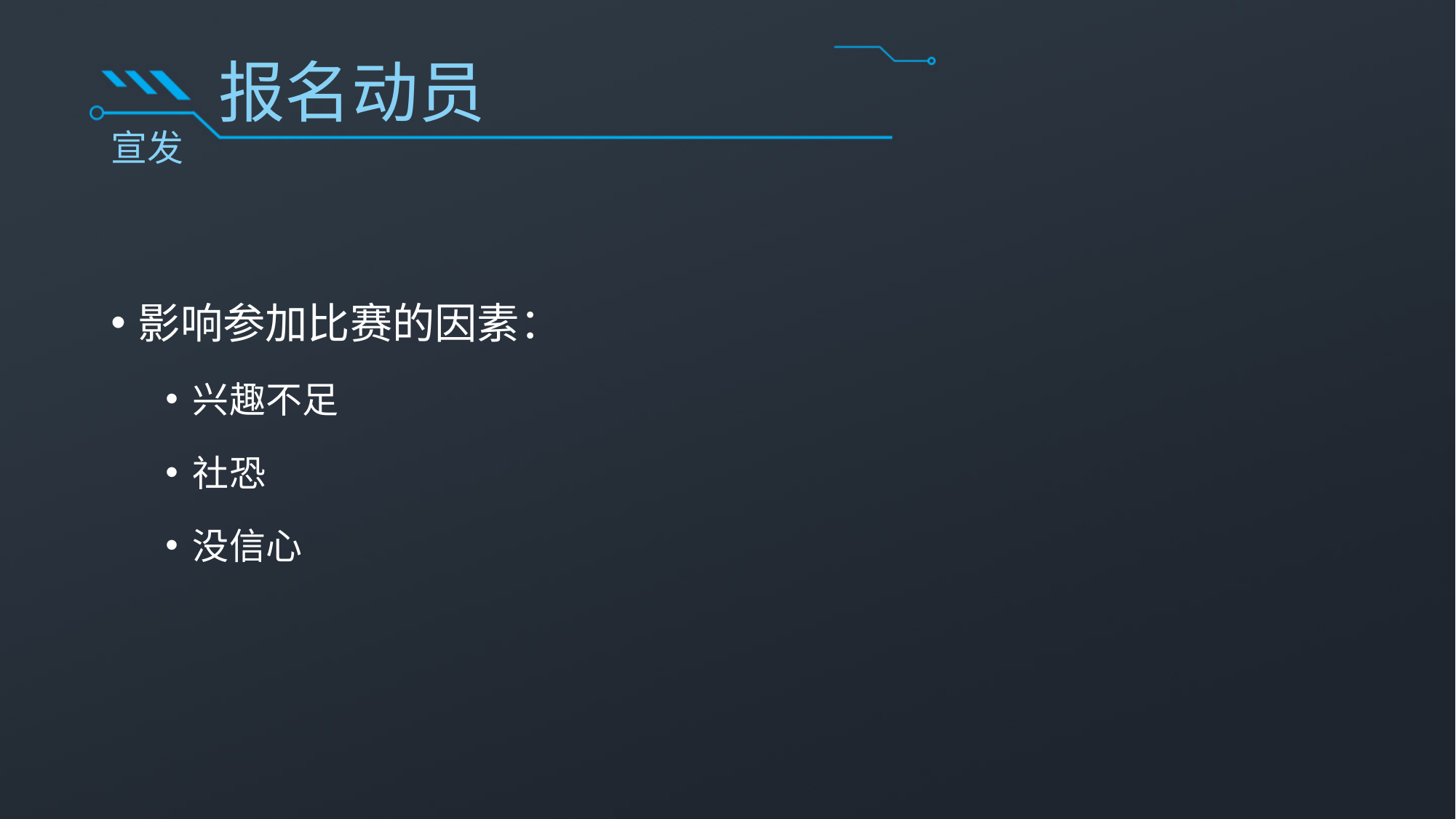

# 报名动员
宣发
影响参加比赛的因素：
兴趣不足
社恐
没信心